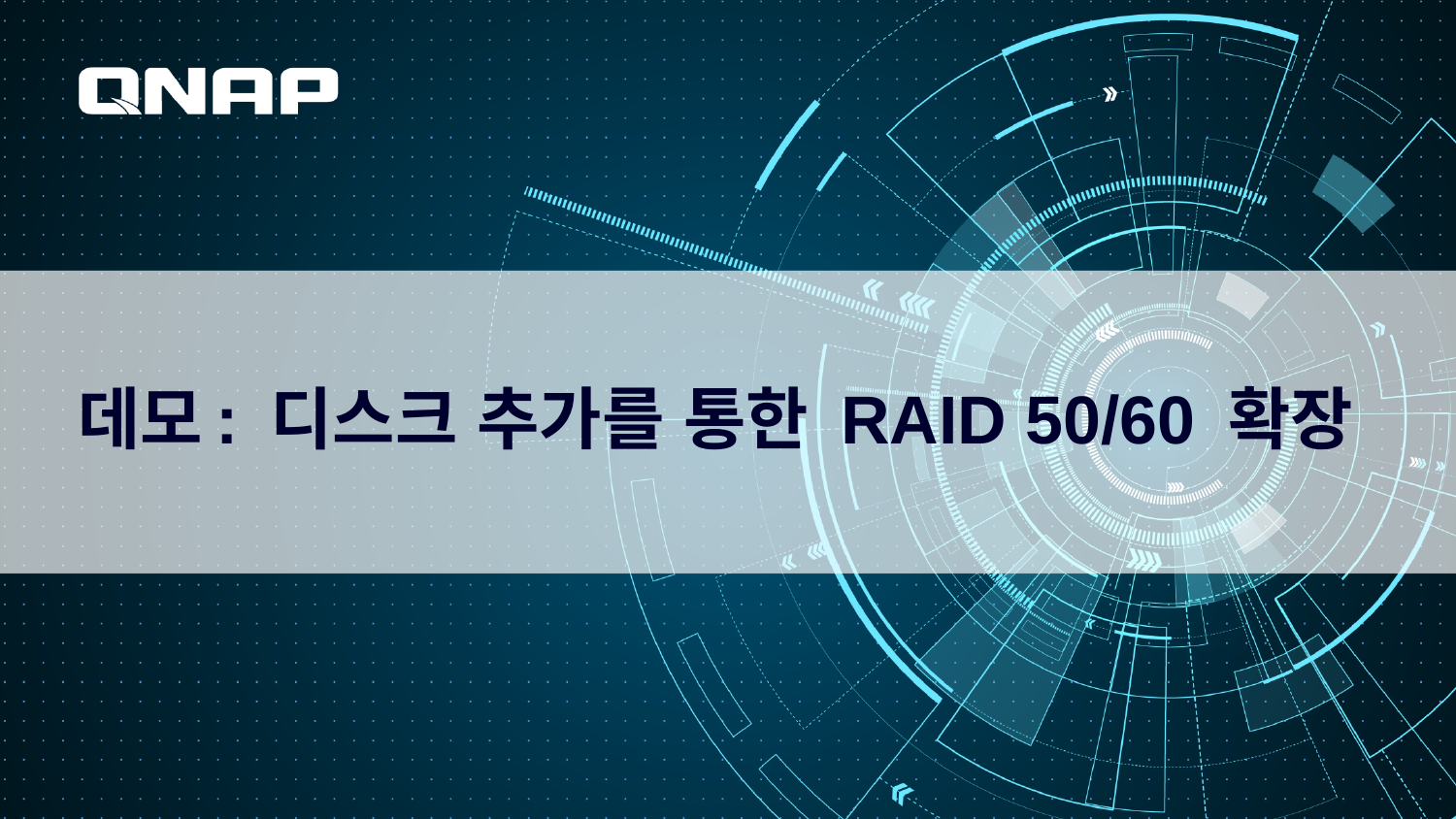

# 데모: 디스크 추가를 통한 RAID 50/60 확장